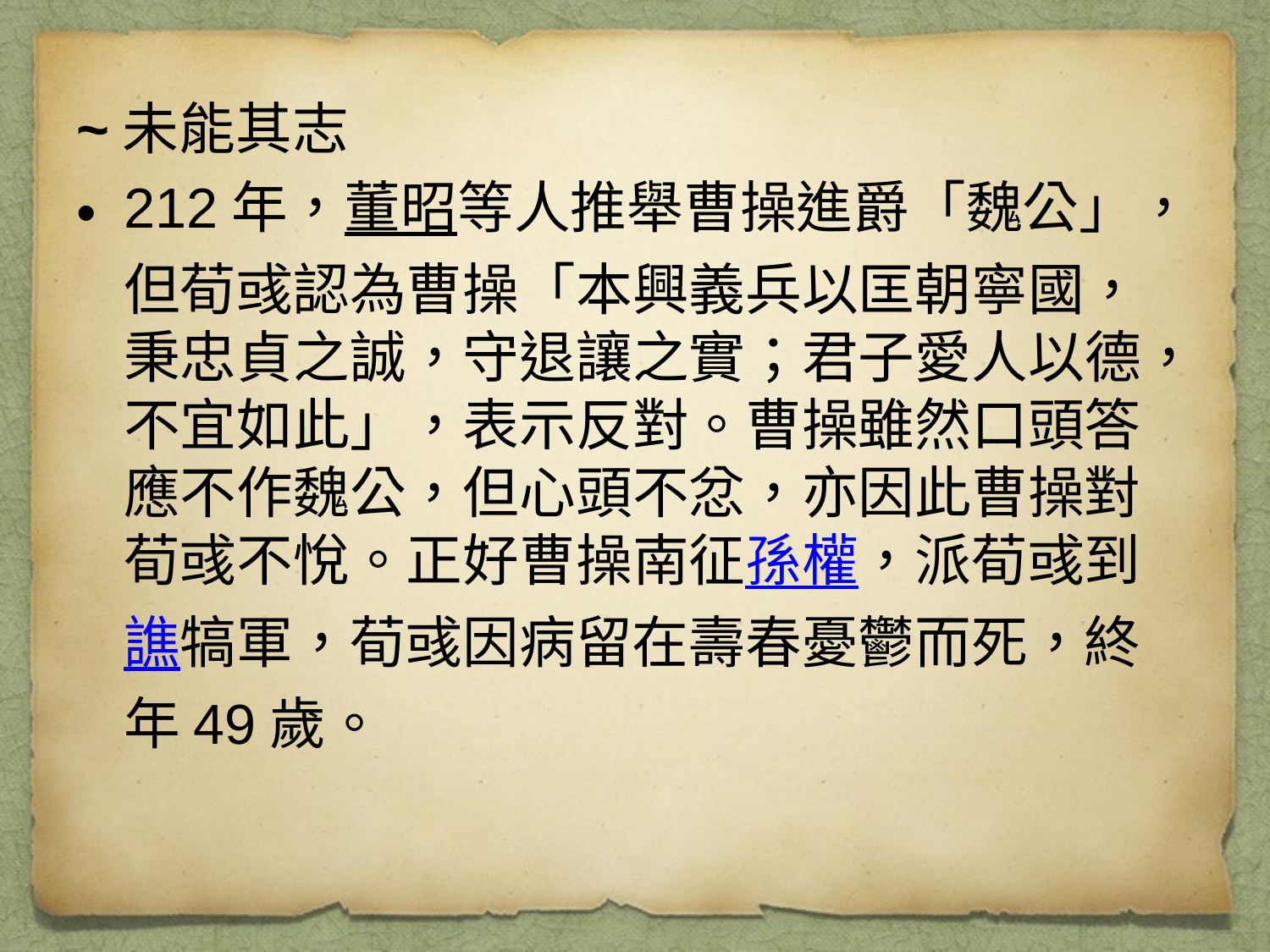

#
~未能其志
212年，董昭等人推舉曹操進爵「魏公」，但荀彧認為曹操「本興義兵以匡朝寧國，秉忠貞之誠，守退讓之實；君子愛人以德，不宜如此」，表示反對。曹操雖然口頭答應不作魏公，但心頭不忿，亦因此曹操對荀彧不悅。正好曹操南征孫權，派荀彧到譙犒軍，荀彧因病留在壽春憂鬱而死，終年49歲。